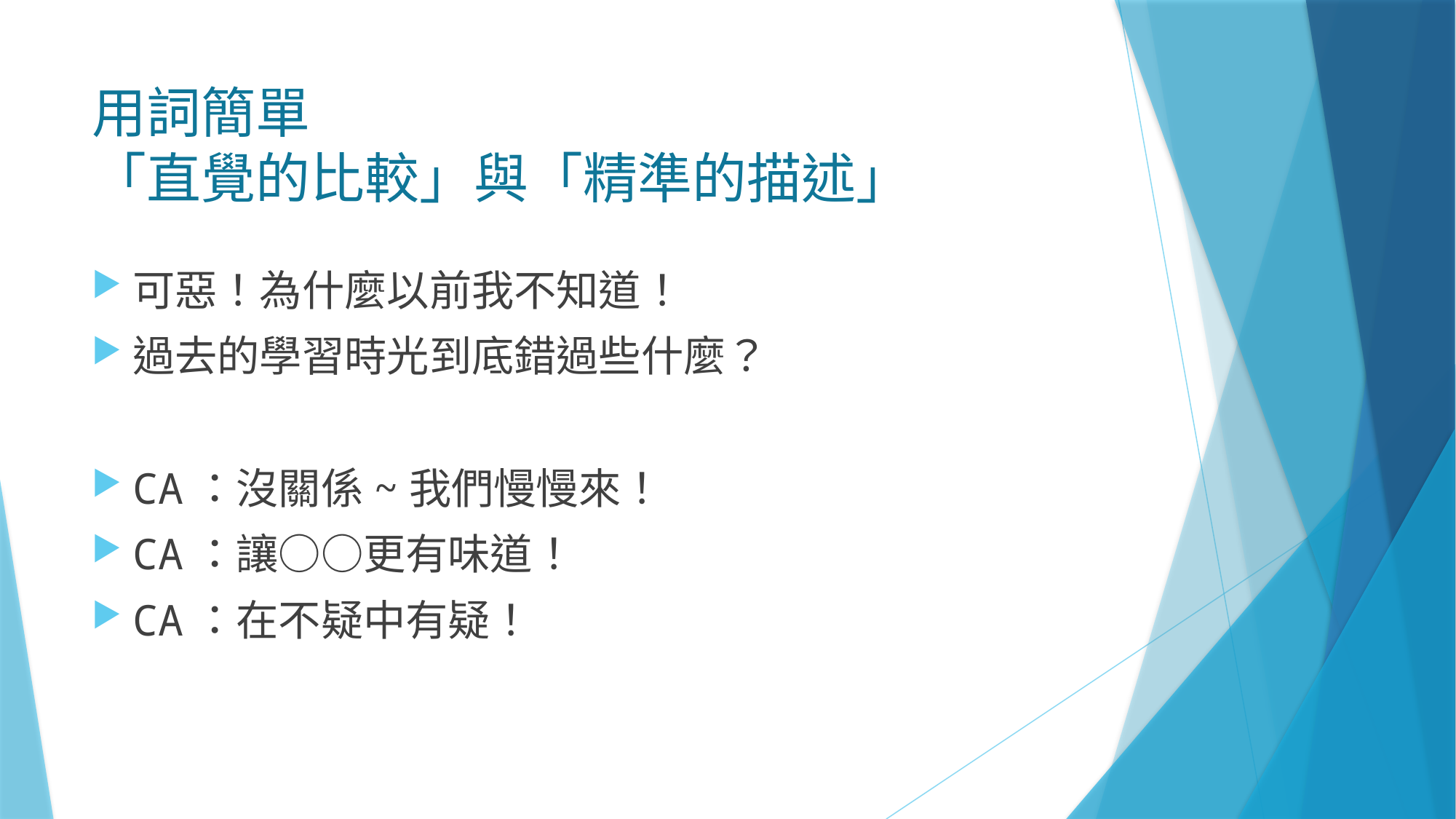

# 用詞簡單 「直覺的比較」與「精準的描述」
可惡！為什麼以前我不知道！
過去的學習時光到底錯過些什麼？

CA：沒關係~我們慢慢來！
CA：讓○○更有味道！
CA：在不疑中有疑！